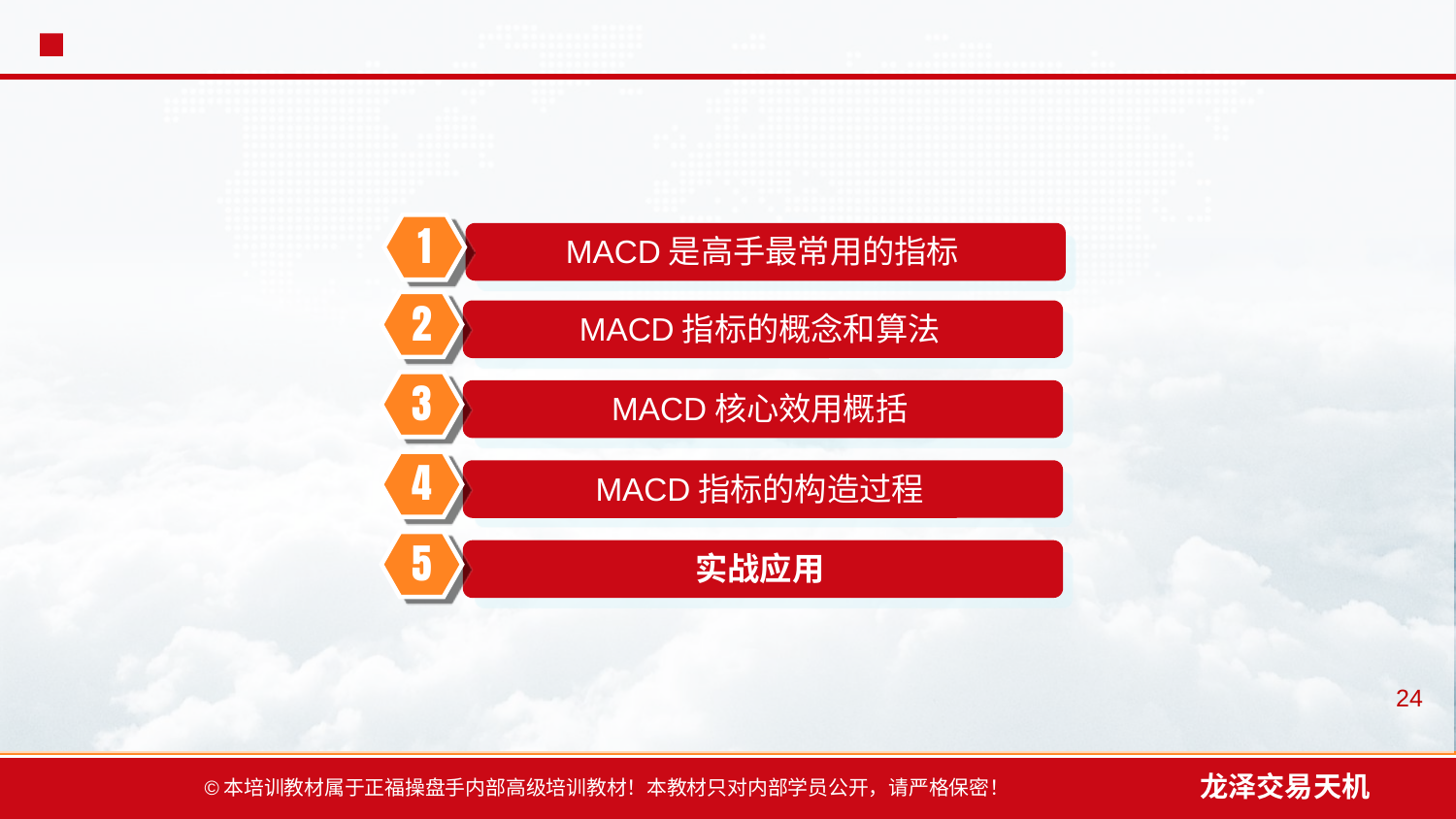

#
MACD是高手最常用的指标

1
MACD指标的概念和算法

2
MACD核心效用概括

3
MACD指标的构造过程

4
实战应用

5